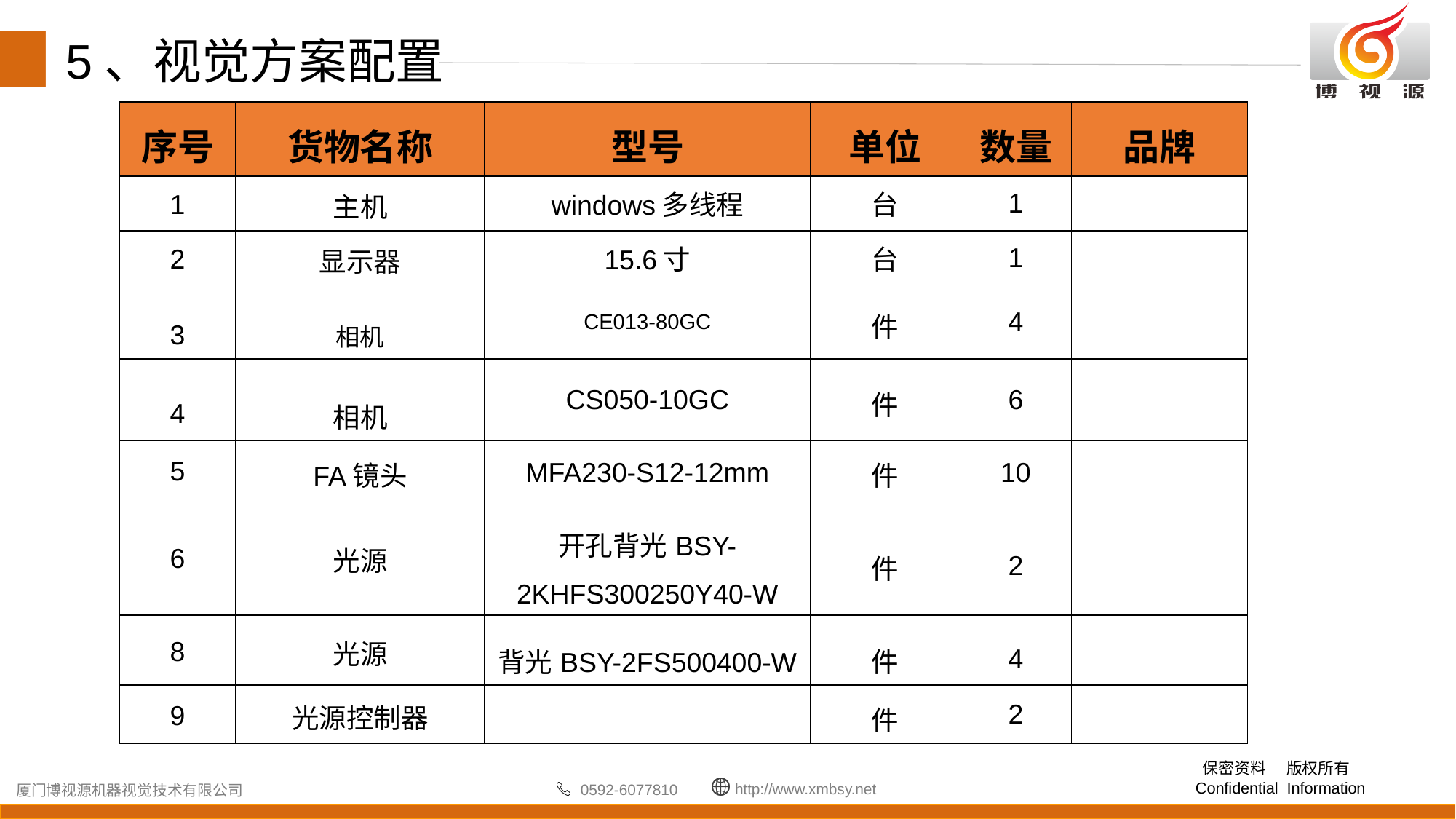

5、视觉方案配置
| 序号 | 货物名称 | 型号 | 单位 | 数量 | 品牌 |
| --- | --- | --- | --- | --- | --- |
| 1 | 主机 | windows多线程 | 台 | 1 |  |
| 2 | 显示器 | 15.6寸 | 台 | 1 |  |
| 3 | 相机 | CE013-80GC | 件 | 4 |  |
| 4 | 相机 | CS050-10GC | 件 | 6 |  |
| 5 | FA镜头 | MFA230-S12-12mm | 件 | 10 |  |
| 6 | 光源 | 开孔背光BSY-2KHFS300250Y40-W | 件 | 2 |  |
| 8 | 光源 | 背光BSY-2FS500400-W | 件 | 4 |  |
| 9 | 光源控制器 |  | 件 | 2 |  |